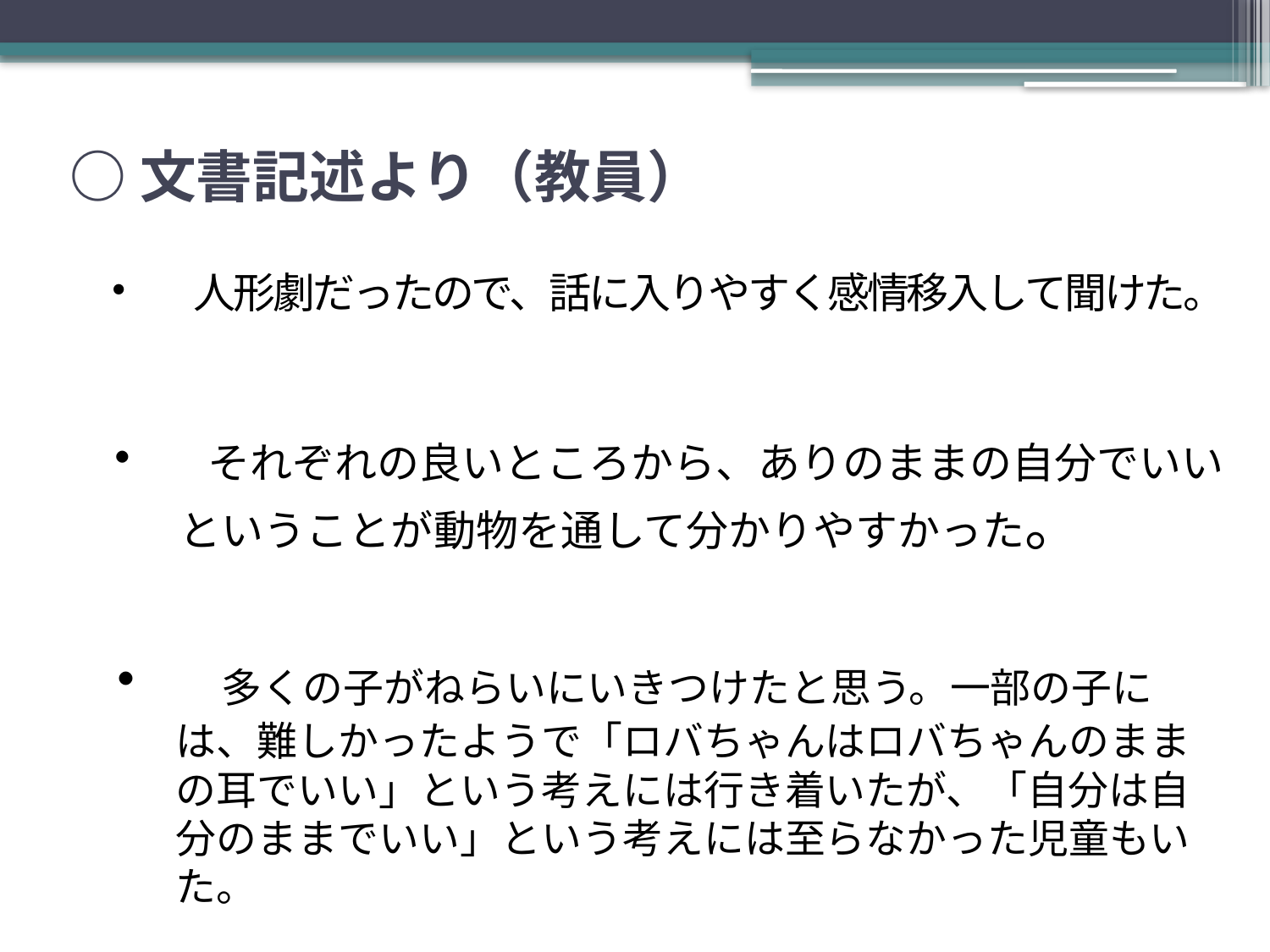

# ○文書記述より（教員）
・　人形劇だったので、話に入りやすく感情移入して聞けた。
・　それぞれの良いところから、ありのままの自分でいい
　　ということが動物を通して分かりやすかった。
・　多くの子がねらいにいきつけたと思う。一部の子に
　　は、難しかったようで「ロバちゃんはロバちゃんのまま
　　の耳でいい」という考えには行き着いたが、「自分は自
　　分のままでいい」という考えには至らなかった児童もい
　　た。